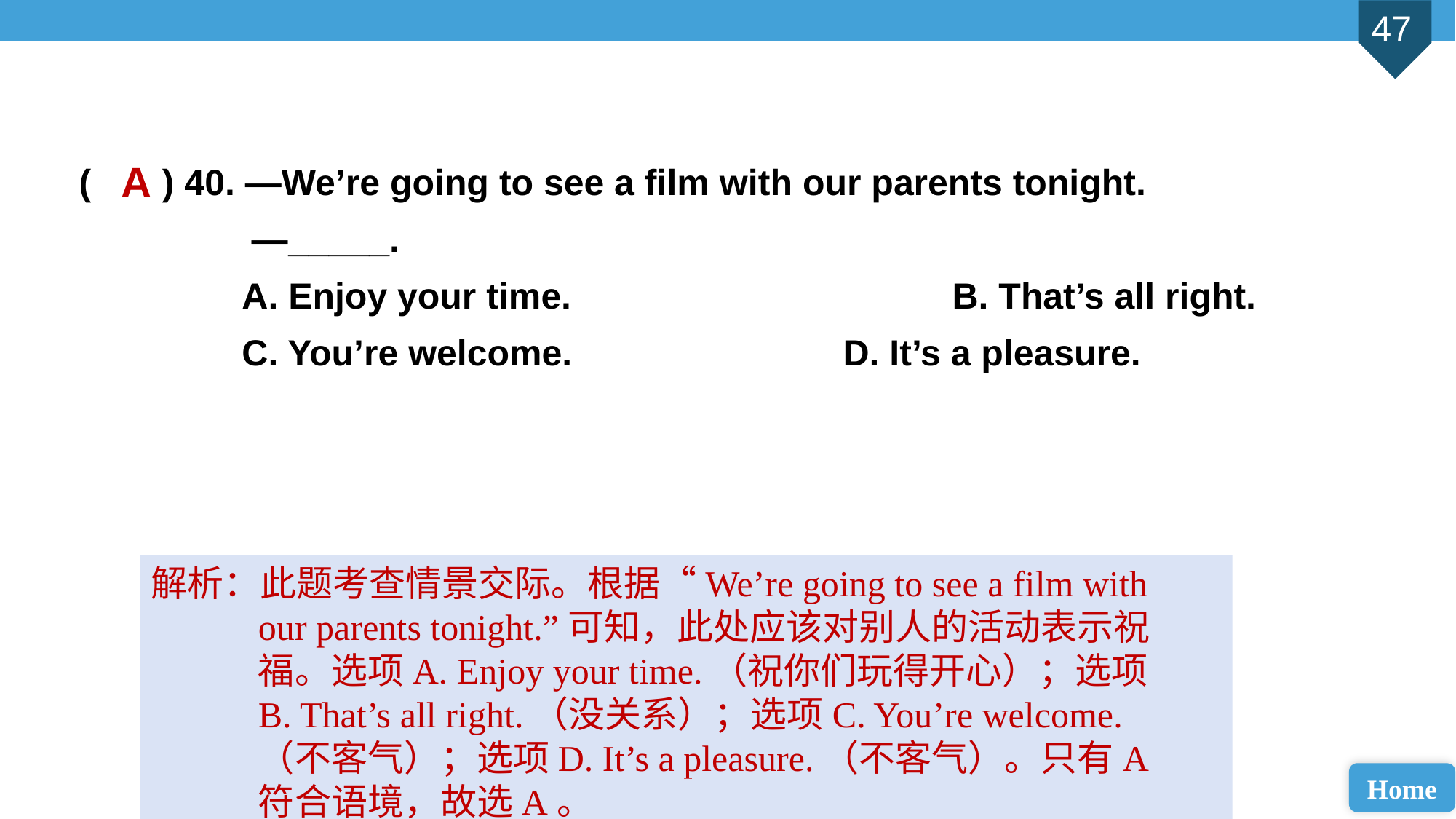

(       ) 40. —We’re going to see a film with our parents tonight.
                 —_____.
                A. Enjoy your time. 				B. That’s all right.
                C. You’re welcome. 			D. It’s a pleasure.
A

解析：此题考查情景交际。根据“We’re going to see a film with our parents tonight.”可知，此处应该对别人的活动表示祝福。选项A. Enjoy your time.（祝你们玩得开心）；选项B. That’s all right.（没关系）；选项C. You’re welcome.（不客气）；选项D. It’s a pleasure.（不客气）。只有A符合语境，故选A。